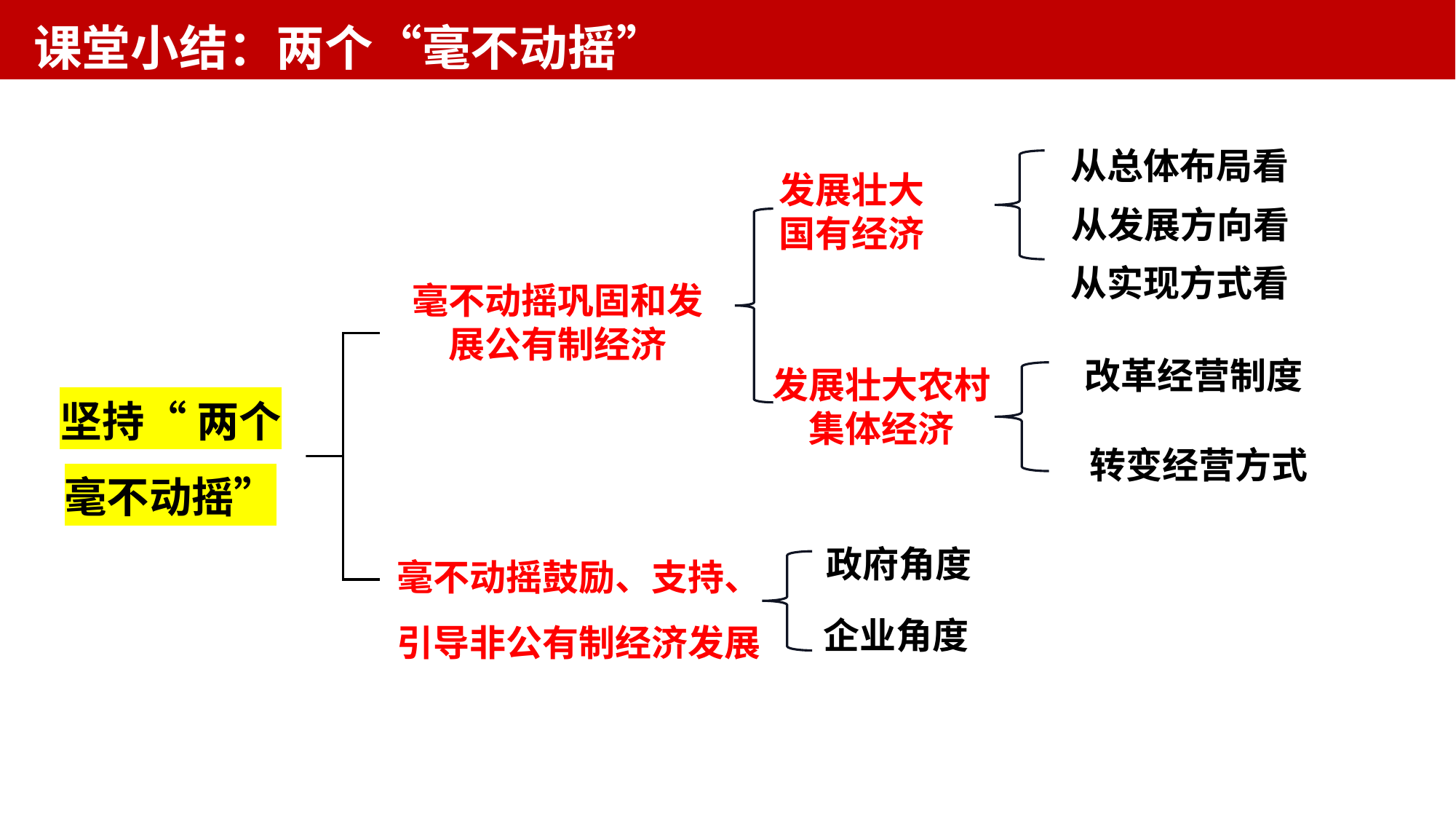

课堂小结：两个“毫不动摇”
从总体布局看

发展壮大
国有经济
从发展方向看

坚持“ 两个毫不动摇”
从实现方式看
毫不动摇巩固和发展公有制经济

改革经营制度
发展壮大农村集体经济

转变经营方式
毫不动摇鼓励、支持、引导非公有制经济发展
政府角度

企业角度